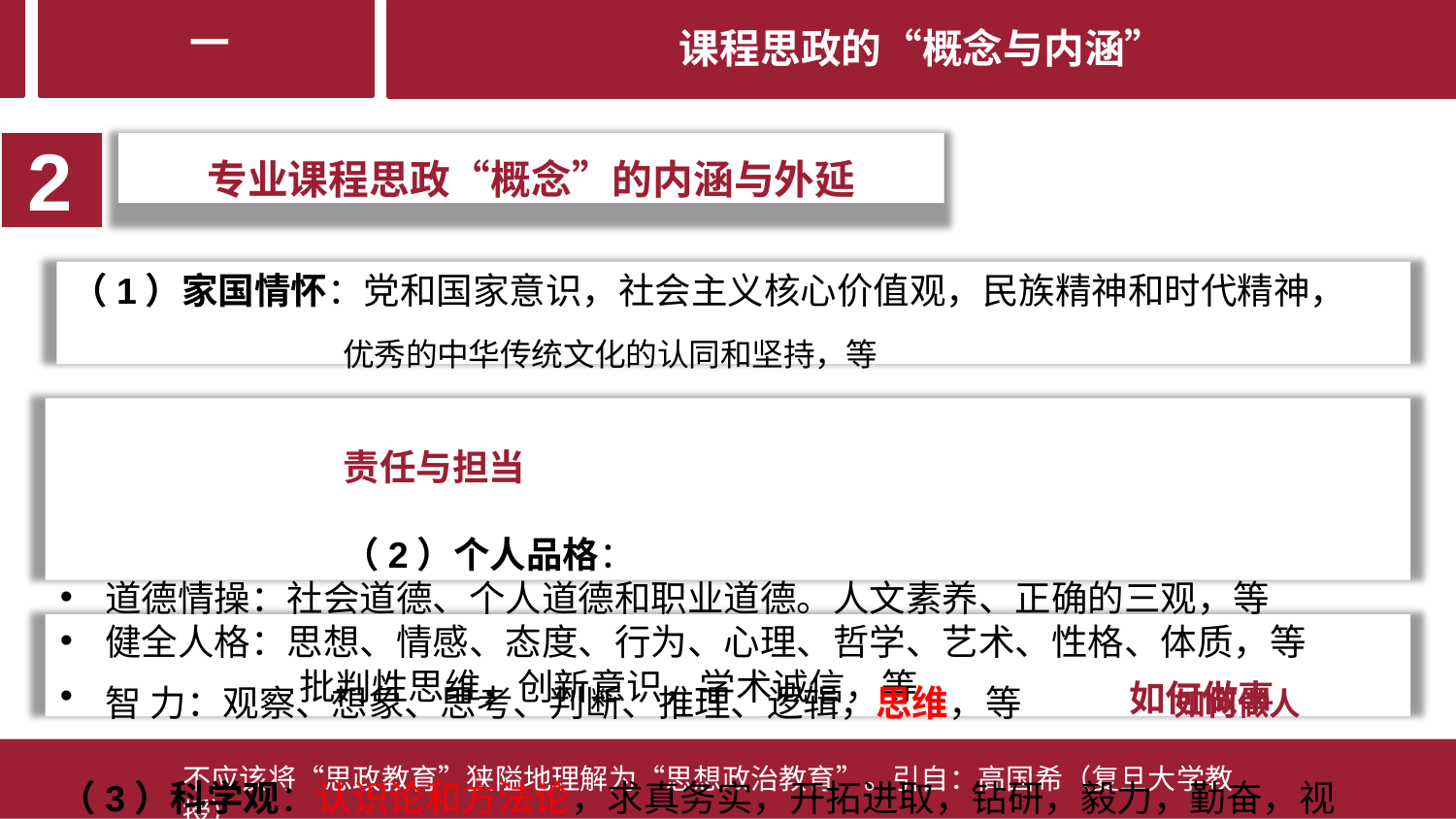

一
# 课程思政的“概念与内涵”

2

专业课程思政“概念”的内涵与外延

（1）家国情怀：党和国家意识，社会主义核心价值观，民族精神和时代精神，
优秀的中华传统文化的认同和坚持，等	责任与担当
（2）个人品格：
道德情操：社会道德、个人道德和职业道德。人文素养、正确的三观，等
健全人格：思想、情感、态度、行为、心理、哲学、艺术、性格、体质，等
智	力：观察、想象、思考、判断、推理、逻辑，思维，等	如何做人

（3）科学观：认识论和方法论，求真务实，开拓进取，钻研，毅力，勤奋，视野，

批判性思维，创新意识，学术诚信，等
如何做事

不应该将“思政教育”狭隘地理解为“思想政治教育”。引自：高国希（复旦大学教授）